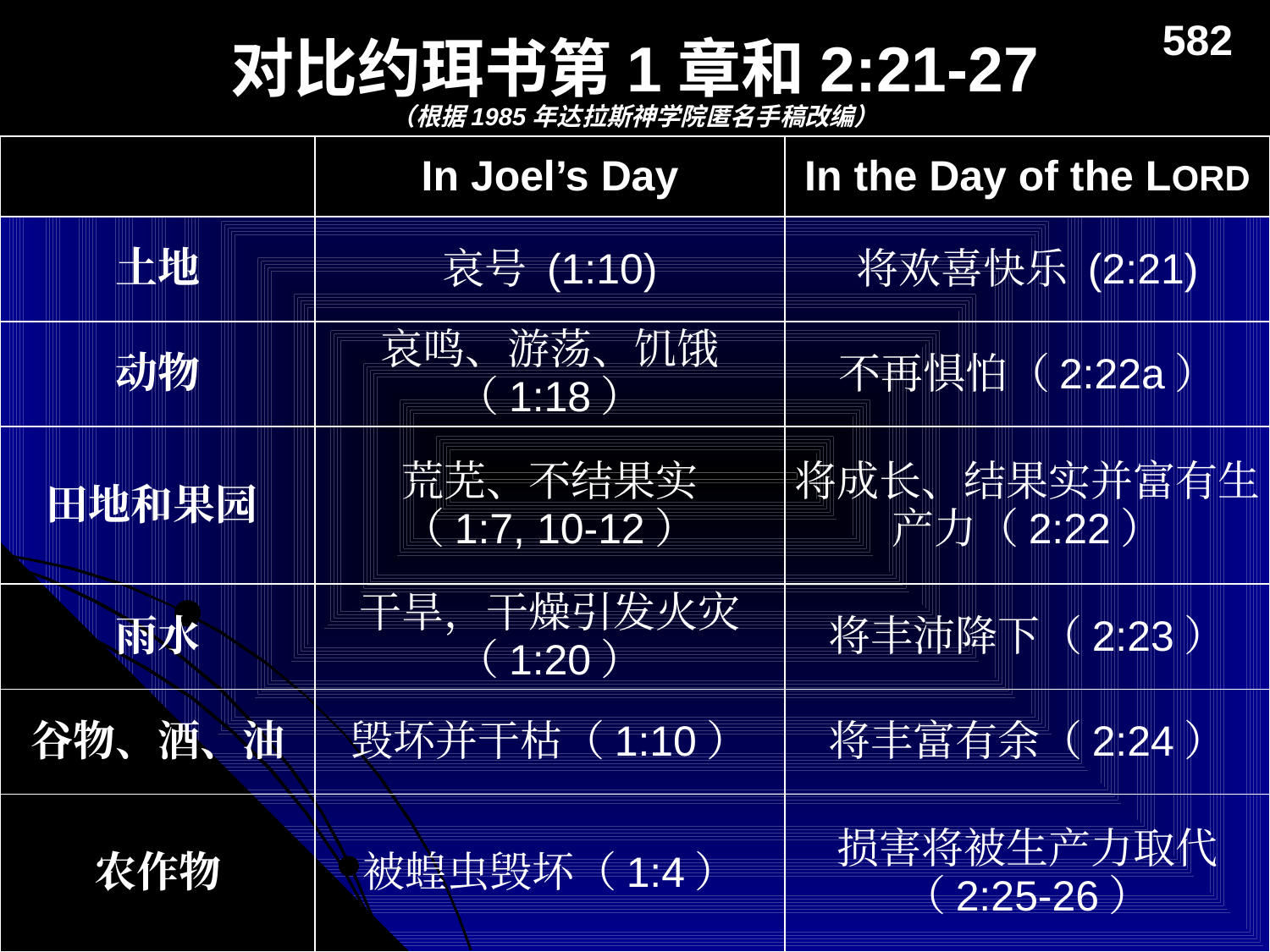

# 对比约珥书第1章和2:21-27
582
（根据1985年达拉斯神学院匿名手稿改编）
|  | In Joel’s Day | In the Day of the LORD |
| --- | --- | --- |
| 土地 | 哀号 (1:10) | 将欢喜快乐 (2:21) |
| 动物 | 哀鸣、游荡、饥饿（1:18） | 不再惧怕（2:22a） |
| 田地和果园 | 荒芜、不结果实 （1:7, 10-12） | 将成长、结果实并富有生产力（2:22） |
| 雨水 | 干旱，干燥引发火灾（1:20） | 将丰沛降下（2:23） |
| 谷物、酒、油 | 毁坏并干枯（1:10） | 将丰富有余（2:24） |
| 农作物 | 被蝗虫毁坏（1:4） | 损害将被生产力取代（2:25-26） |